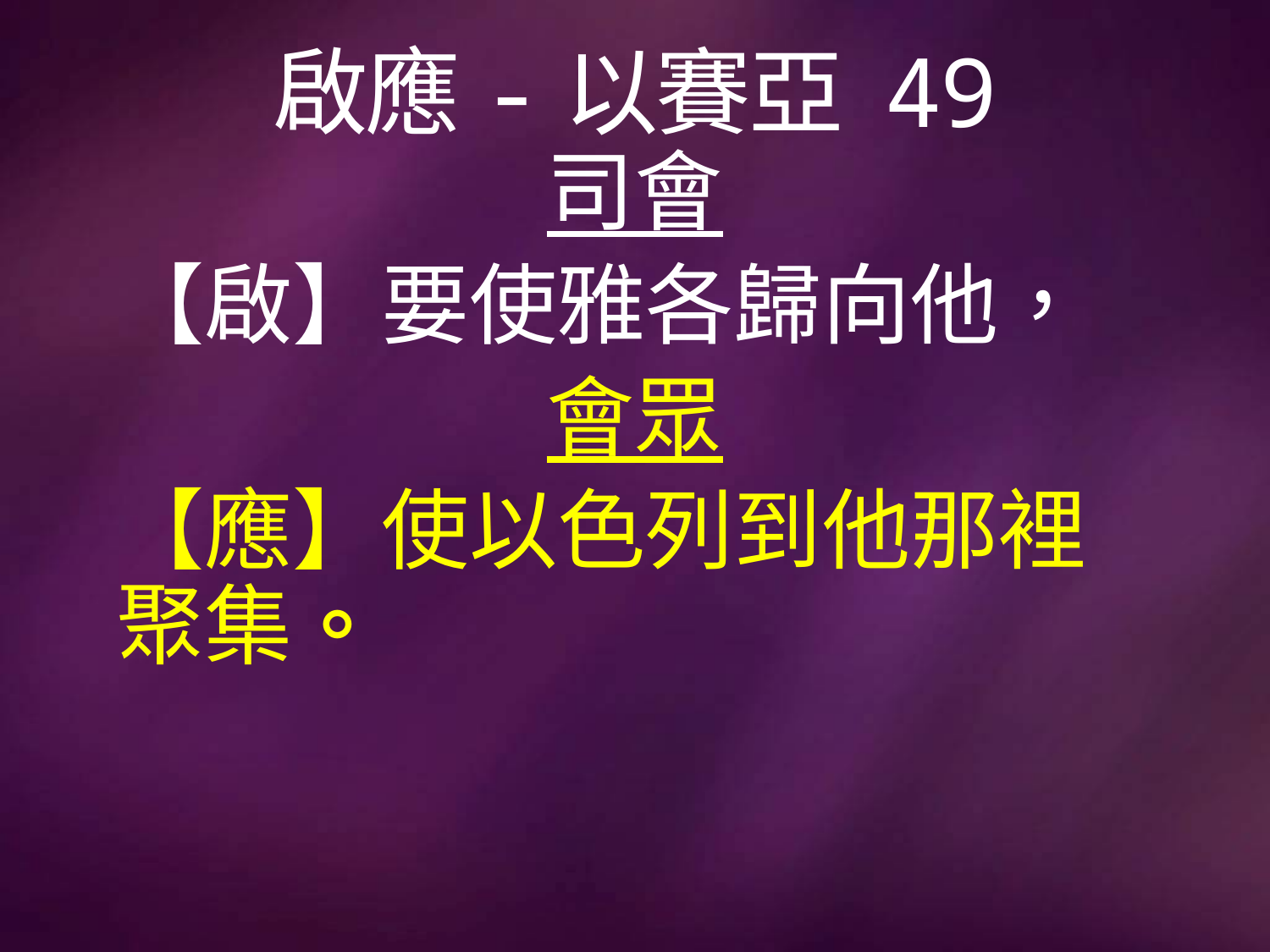

# 啟應-以賽亞 49
司會
【啟】要使雅各歸向他，
會眾
【應】使以色列到他那裡聚集。